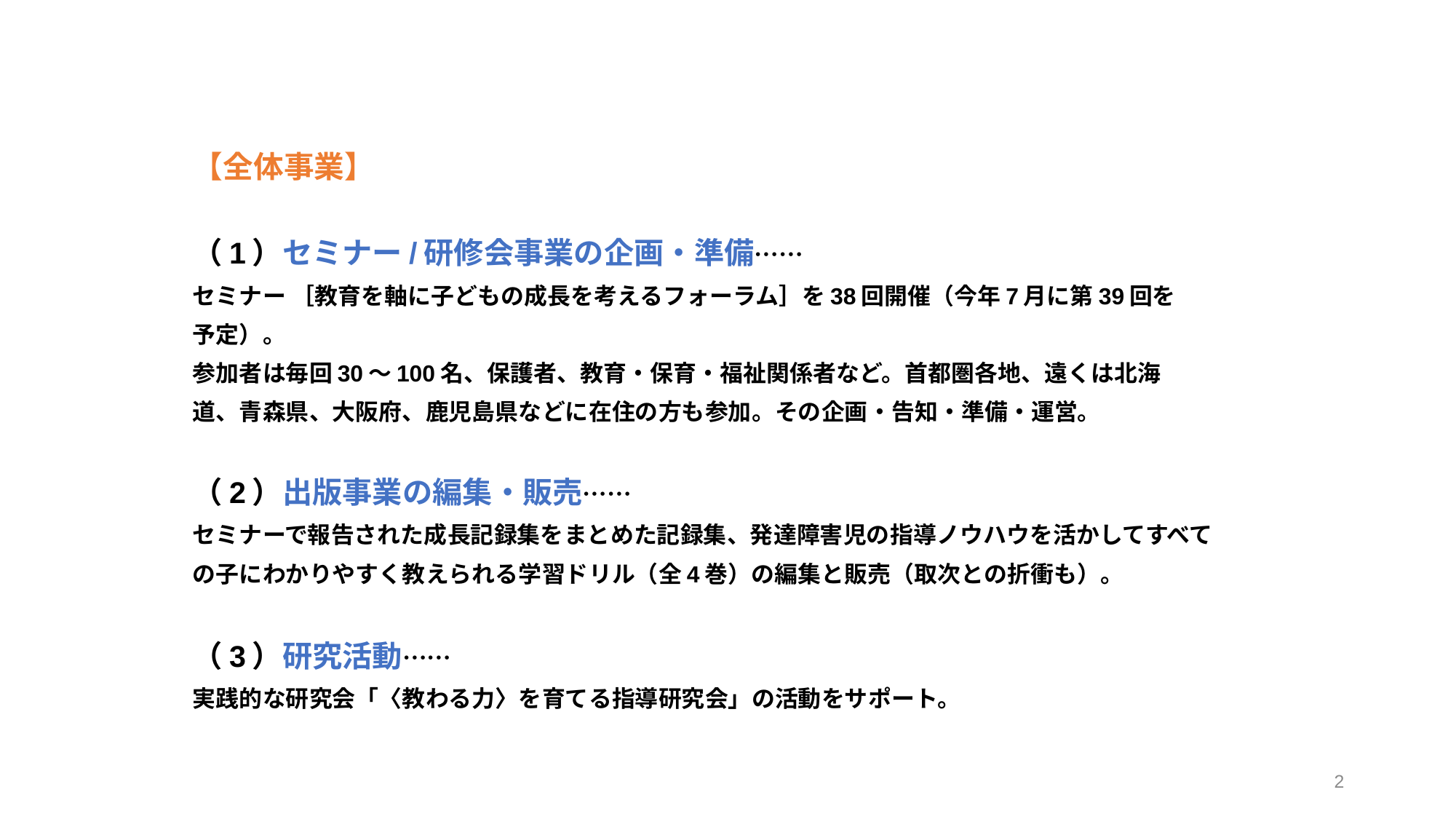

# 【全体事業】

（1）セミナー/研修会事業の企画・準備……
セミナー ［教育を軸に子どもの成長を考えるフォーラム］を38回開催（今年7月に第39回を
予定）。
参加者は毎回30〜100名、保護者、教育・保育・福祉関係者など。首都圏各地、遠くは北海
道、青森県、大阪府、鹿児島県などに在住の方も参加。その企画・告知・準備・運営。

（2）出版事業の編集・販売……
セミナーで報告された成長記録集をまとめた記録集、発達障害児の指導ノウハウを活かしてすべて
の子にわかりやすく教えられる学習ドリル（全4巻）の編集と販売（取次との折衝も）。

（3）研究活動……
実践的な研究会「〈教わる力〉を育てる指導研究会」の活動をサポート。

2